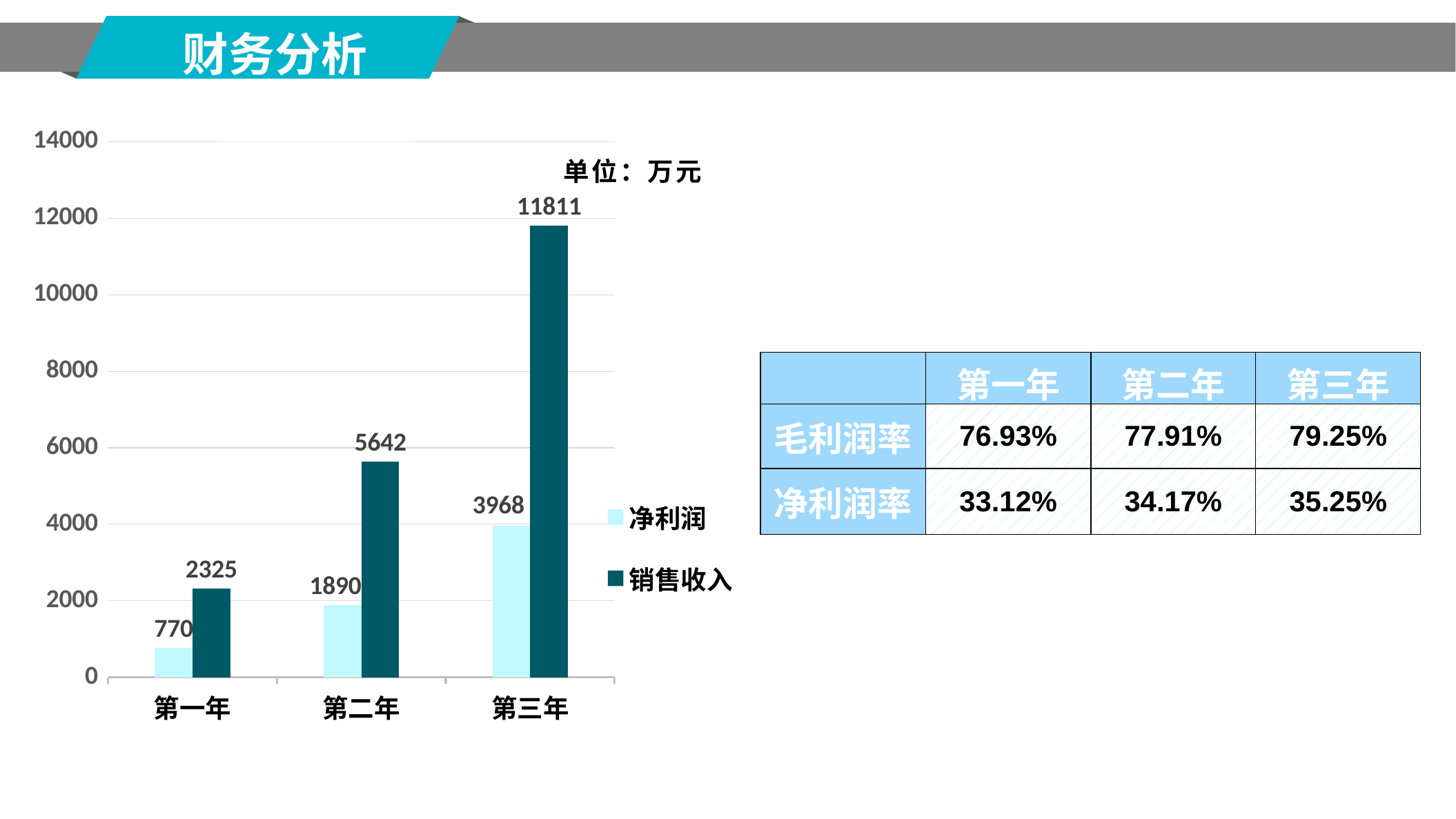

财务分析

### Chart: 单位：万元

| Category | 净利润 | 销售收入 |
|---|---|---|
| 第一年 | 770.0 | 2325.0 |
| 第二年 | 1890.0 | 5642.0 |
| 第三年 | 3968.0 | 11811.0 |
|  | 第一年 | 第二年 | 第三年 |
| --- | --- | --- | --- |
| 毛利润率 | 76.93% | 77.91% | 79.25% |
| 净利润率 | 33.12% | 34.17% | 35.25% |